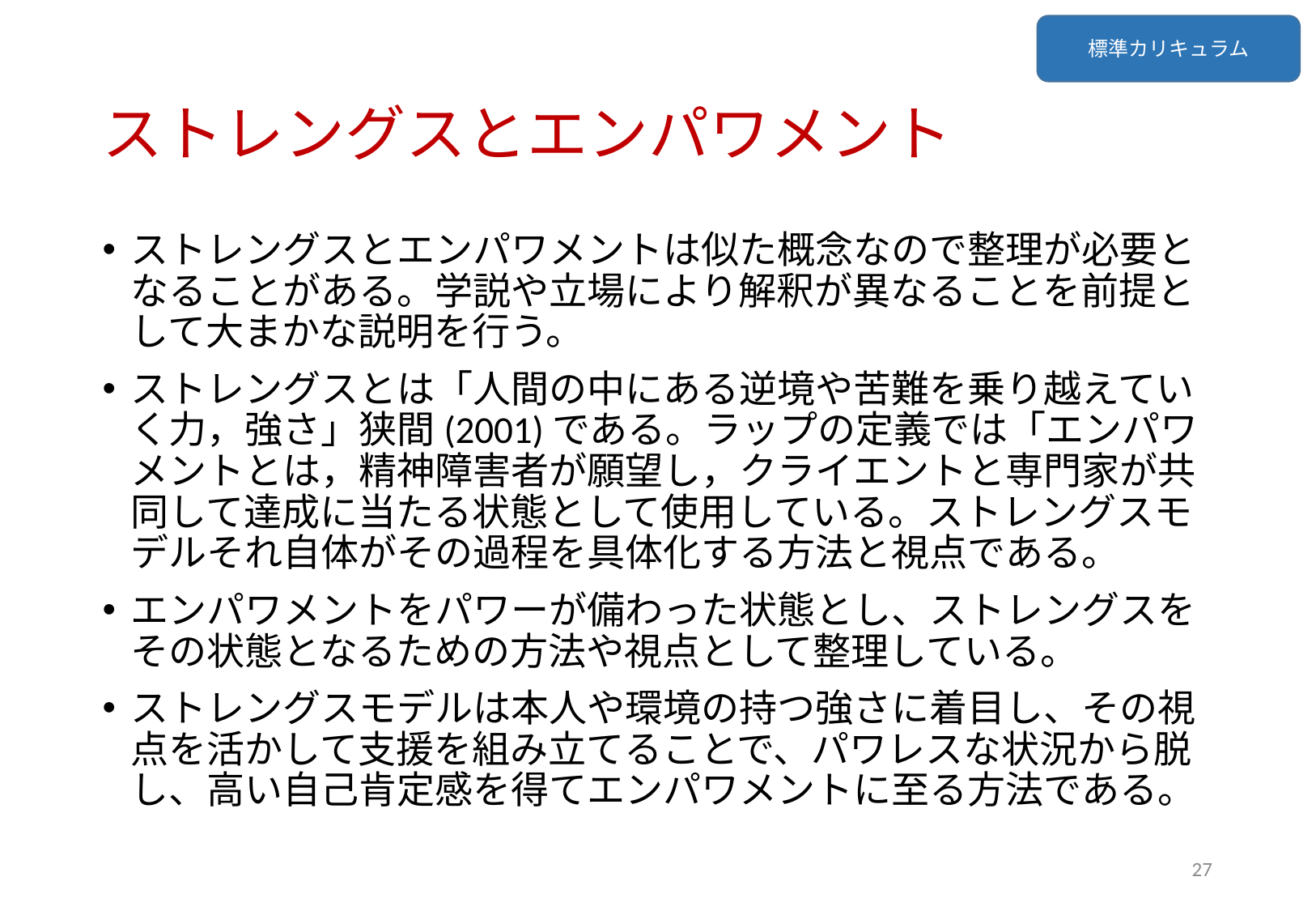

標準カリキュラム
# ストレングスとエンパワメント
ストレングスとエンパワメントは似た概念なので整理が必要となることがある。学説や立場により解釈が異なることを前提として大まかな説明を行う。
ストレングスとは「人間の中にある逆境や苦難を乗り越えていく力，強さ」狭間(2001)である。ラップの定義では「エンパワメントとは，精神障害者が願望し，クライエントと専門家が共同して達成に当たる状態として使用している。ストレングスモデルそれ自体がその過程を具体化する方法と視点である。
エンパワメントをパワーが備わった状態とし、ストレングスをその状態となるための方法や視点として整理している。
ストレングスモデルは本人や環境の持つ強さに着目し、その視点を活かして支援を組み立てることで、パワレスな状況から脱し、高い自己肯定感を得てエンパワメントに至る方法である。
27